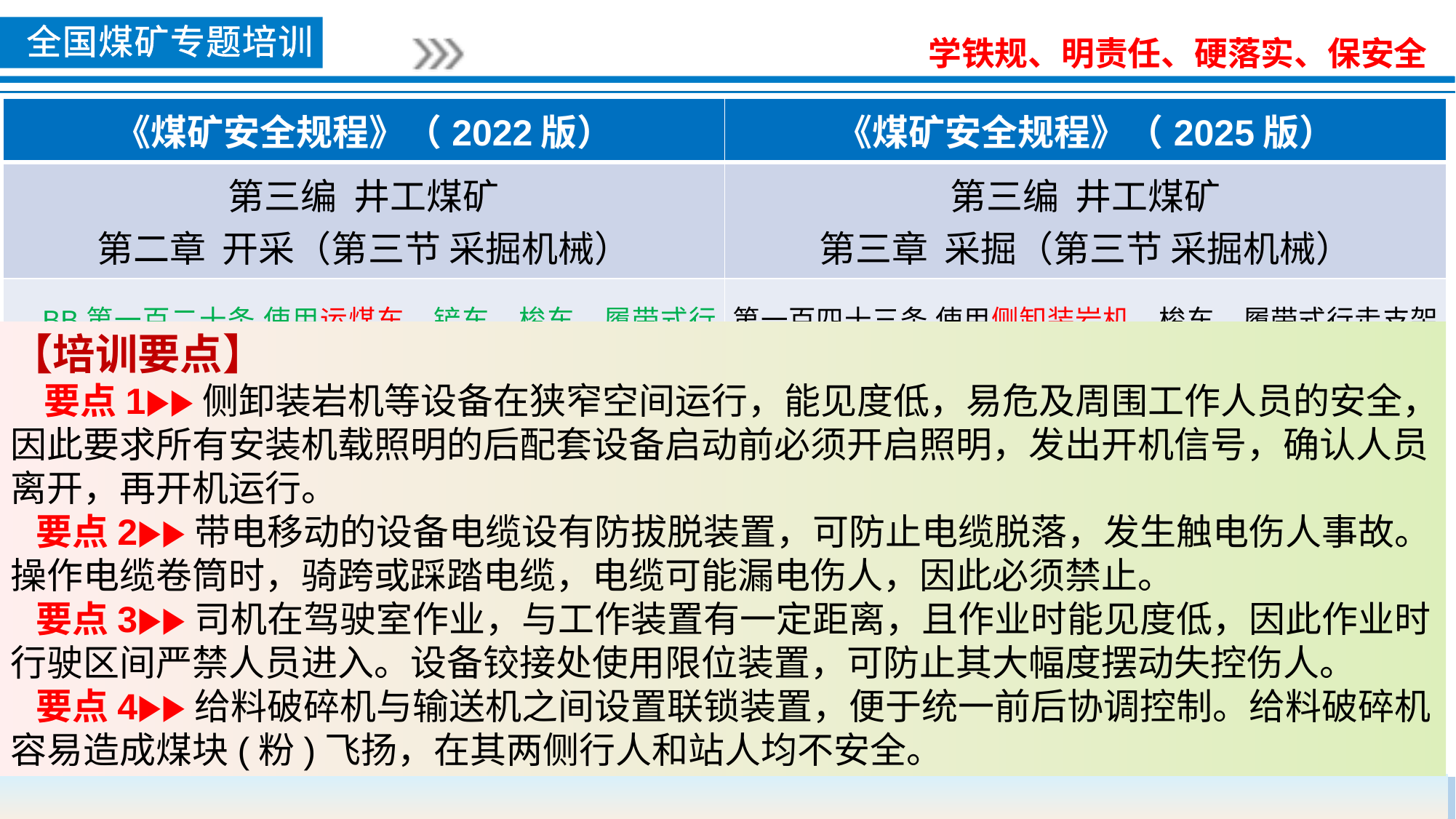

| 《煤矿安全规程》（2022版） | 《煤矿安全规程》（2025版） |
| --- | --- |
| 第三编 井工煤矿 第二章 开采（第三节 采掘机械） | 第三编 井工煤矿 第三章 采掘（第三节 采掘机械） |
| BB第一百二十条 使用运煤车、铲车、梭车、履带式行走支架、锚杆钻车、给料破碎机、连续运输系统或者桥式转载机等掘进机后配套设备时，必须遵守下列规定： （六）锚杆钻车作业时必须有防护操作台，支护作业时必须将临时支护顶棚升至顶板。非操作人员严禁在锚杆钻车周围停留或者作业。 （七）履带行走式支架应当具有预警延时启动装置、系统压力实时显示装置，以及自救、逃逸功能。 | 第一百四十三条 使用侧卸装岩机、梭车、履带式行走支架、锚杆钻车、给料破碎机、连续运输系统或者桥式转载机等掘进机后配套设备时，必须遵守下列规定： （六）锚杆钻车作业时必须有防护操作台，支护作业时必须将临时支护顶棚升至顶板。非操作人员严禁在锚杆钻车周围停留或者作业。 （七）履带行走式支架应当具有预警延时启动装置、系统压力实时显示装置，以及自救、逃逸功能。 |
【培训要点】
   要点1▶▶侧卸装岩机等设备在狭窄空间运行，能见度低，易危及周围工作人员的安全，因此要求所有安装机载照明的后配套设备启动前必须开启照明，发出开机信号，确认人员离开，再开机运行。
  要点2▶▶带电移动的设备电缆设有防拔脱装置，可防止电缆脱落，发生触电伤人事故。操作电缆卷筒时，骑跨或踩踏电缆，电缆可能漏电伤人，因此必须禁止。
  要点3▶▶司机在驾驶室作业，与工作装置有一定距离，且作业时能见度低，因此作业时行驶区间严禁人员进入。设备铰接处使用限位装置，可防止其大幅度摆动失控伤人。
  要点4▶▶给料破碎机与输送机之间设置联锁装置，便于统一前后协调控制。给料破碎机容易造成煤块(粉)飞扬，在其两侧行人和站人均不安全。